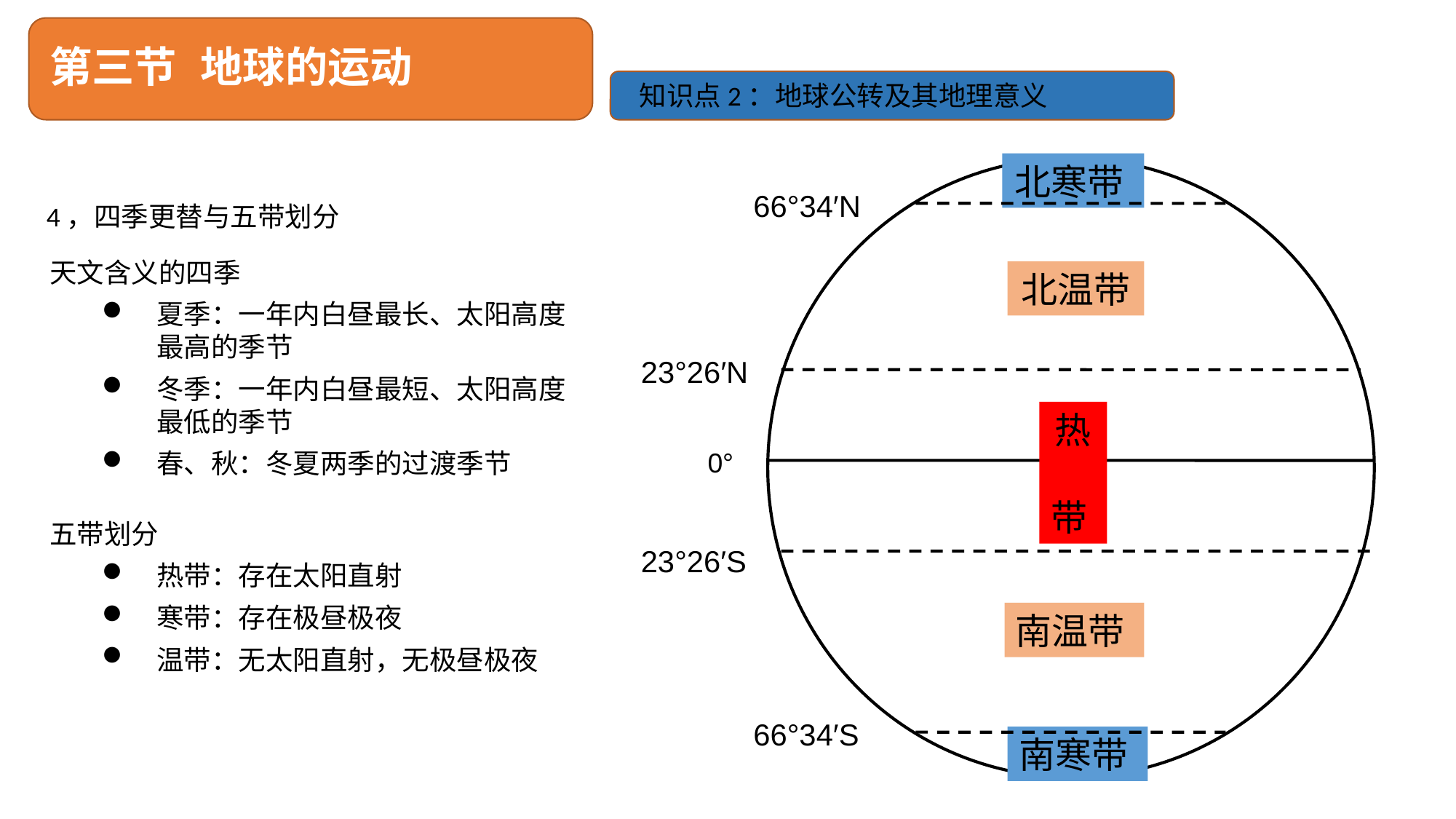

# 第三节  地球的运动
知识点2：地球公转及其地理意义
北寒带

66°34′N

北温带
23°26′N

热
  带
0°

23°26′S

南温带
66°34′S
南寒带

4，四季更替与五带划分
天文含义的四季
夏季：一年内白昼最长、太阳高度最高的季节
冬季：一年内白昼最短、太阳高度最低的季节
春、秋：冬夏两季的过渡季节
五带划分
热带：存在太阳直射
寒带：存在极昼极夜
温带：无太阳直射，无极昼极夜